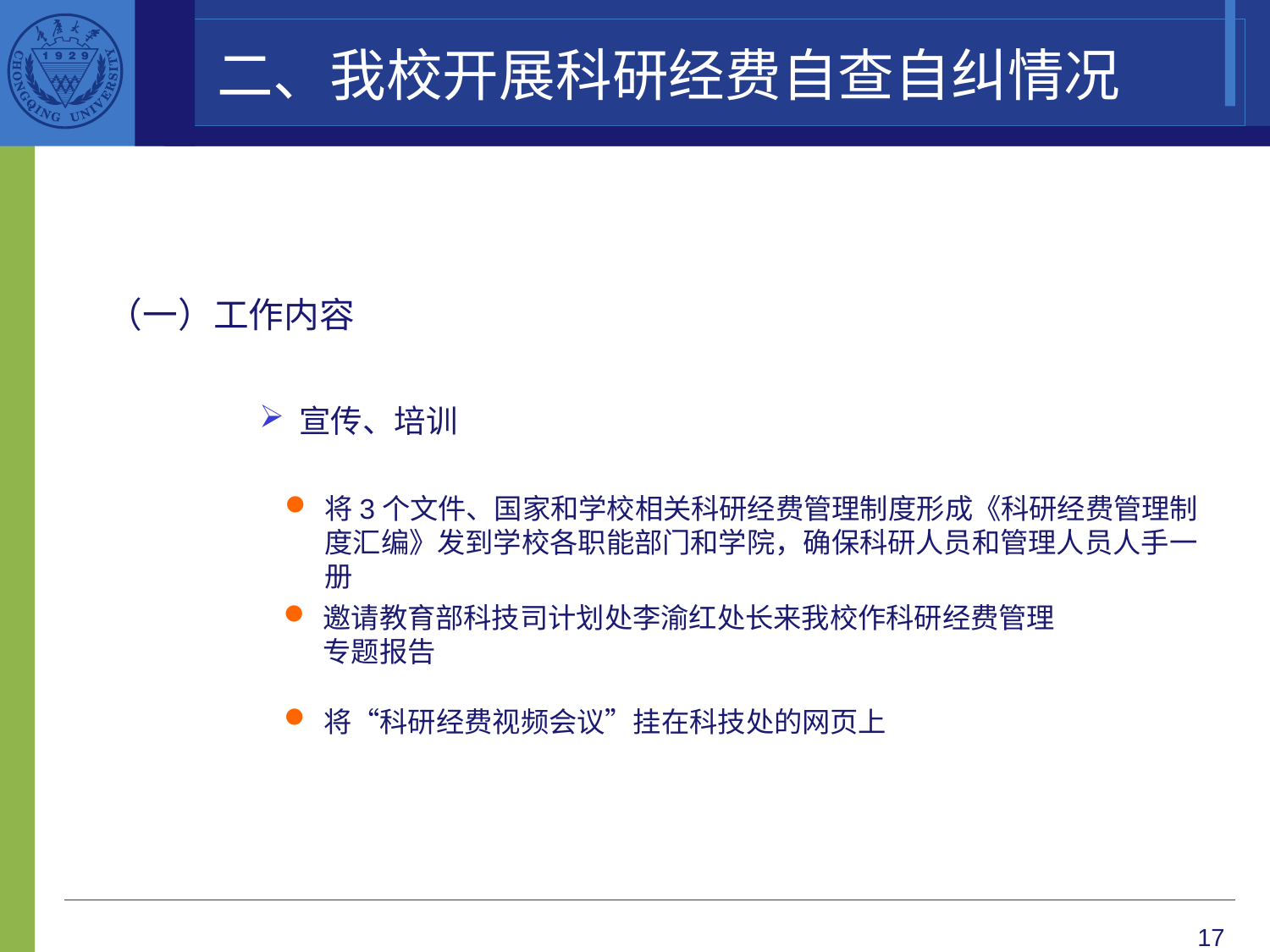

二、我校开展科研经费自查自纠情况
（一）工作内容
宣传、培训
将3个文件、国家和学校相关科研经费管理制度形成《科研经费管理制度汇编》发到学校各职能部门和学院，确保科研人员和管理人员人手一册
邀请教育部科技司计划处李渝红处长来我校作科研经费管理专题报告
将“科研经费视频会议”挂在科技处的网页上
17